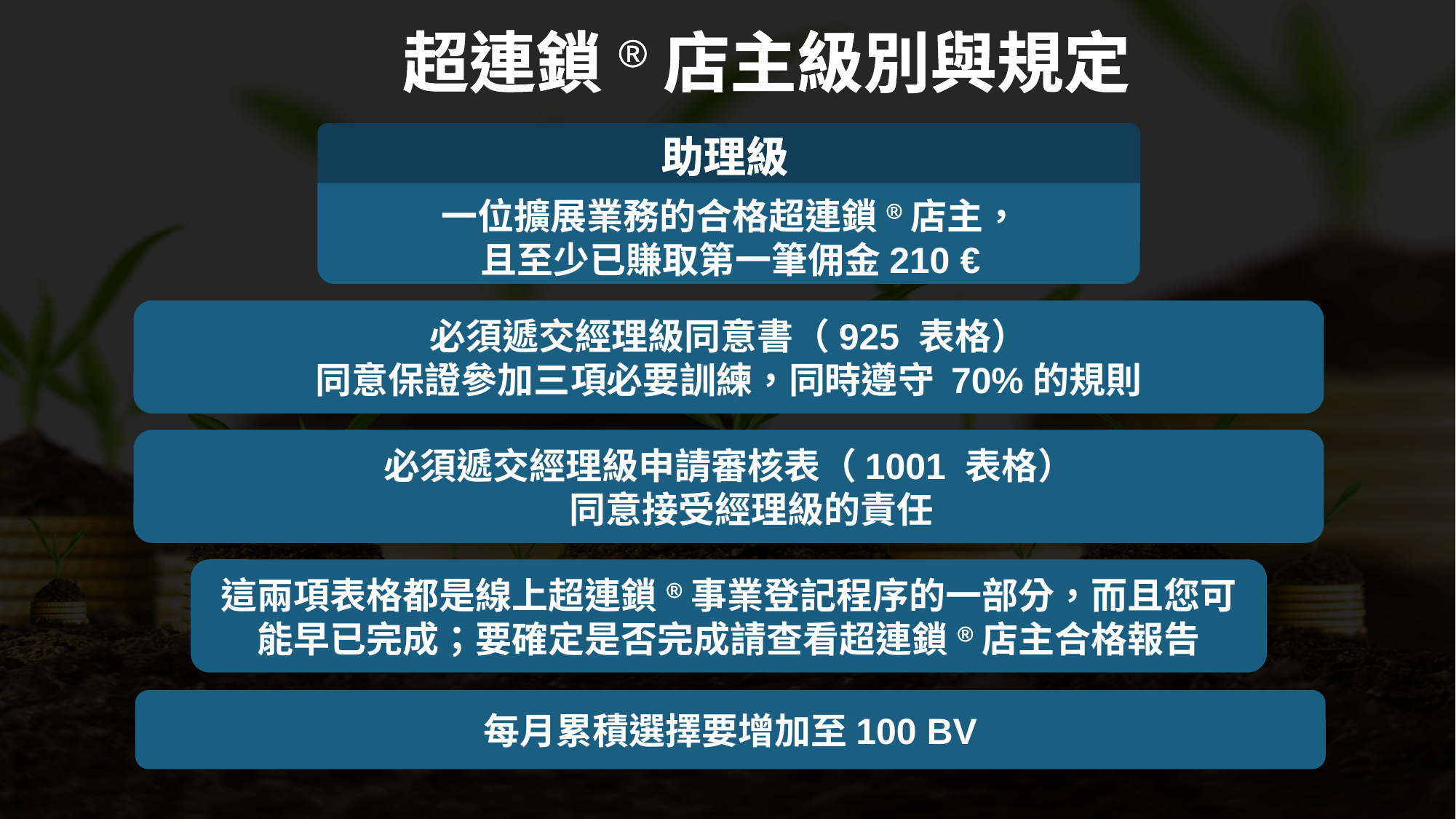

超連鎖®店主級別與規定
助理級

一位擴展業務的合格超連鎖®店主，
且至少已賺取第一筆佣金210 €
必須遞交經理級同意書（925 表格）
同意保證參加三項必要訓練，同時遵守 70%的規則
必須遞交經理級申請審核表（1001 表格）
　 同意接受經理級的責任
這兩項表格都是線上超連鎖®事業登記程序的一部分，而且您可能早已完成；要確定是否完成請查看超連鎖®店主合格報告

每月累積選擇要增加至100 BV